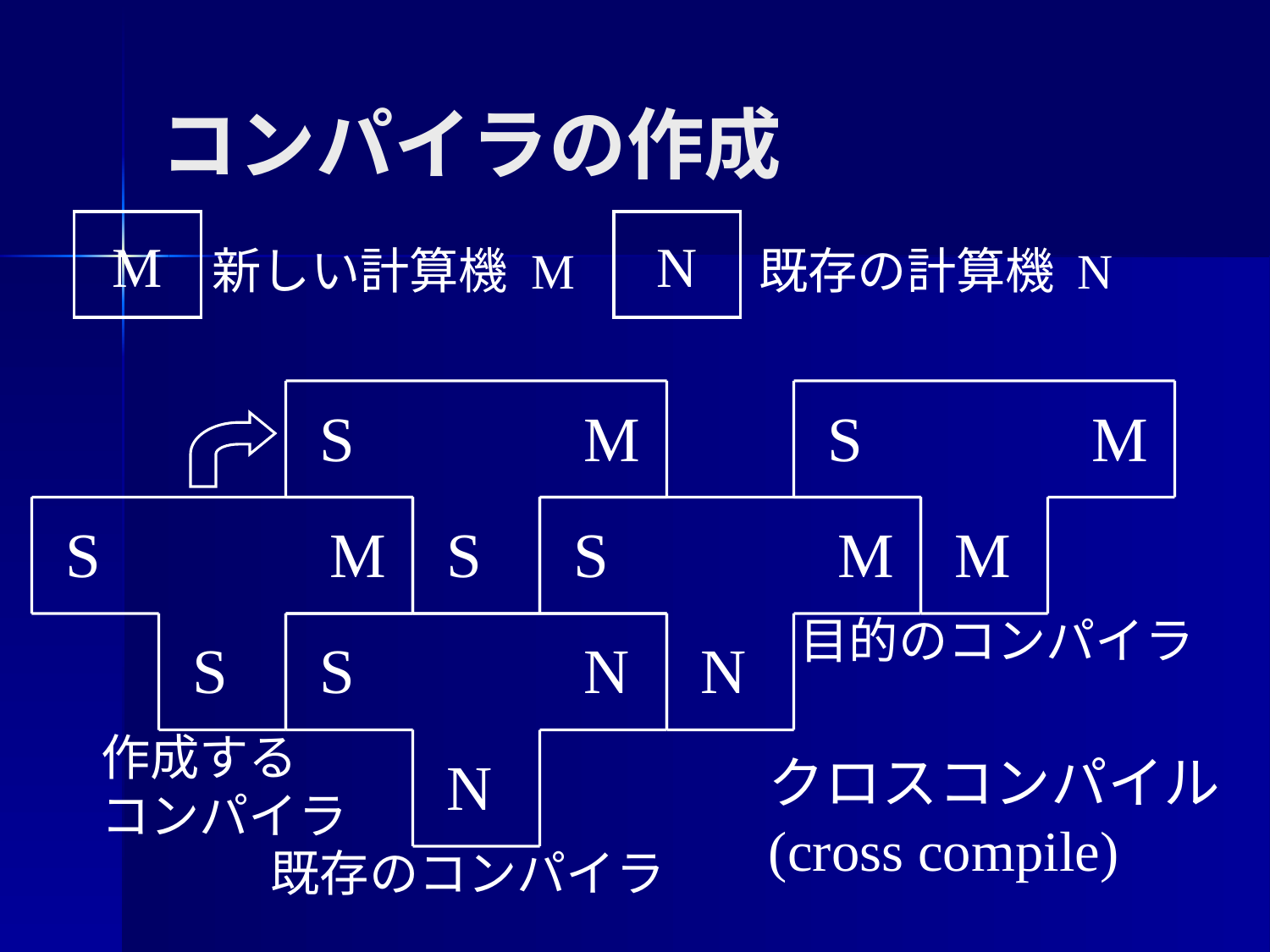

# コンパイラの作成
M
N
新しい計算機 M
既存の計算機 N

S
M

S

S
M

M

目的のコンパイラ

S
M

S

作成する
コンパイラ

S
M

N

S
N

N

既存のコンパイラ
クロスコンパイル
(cross compile)